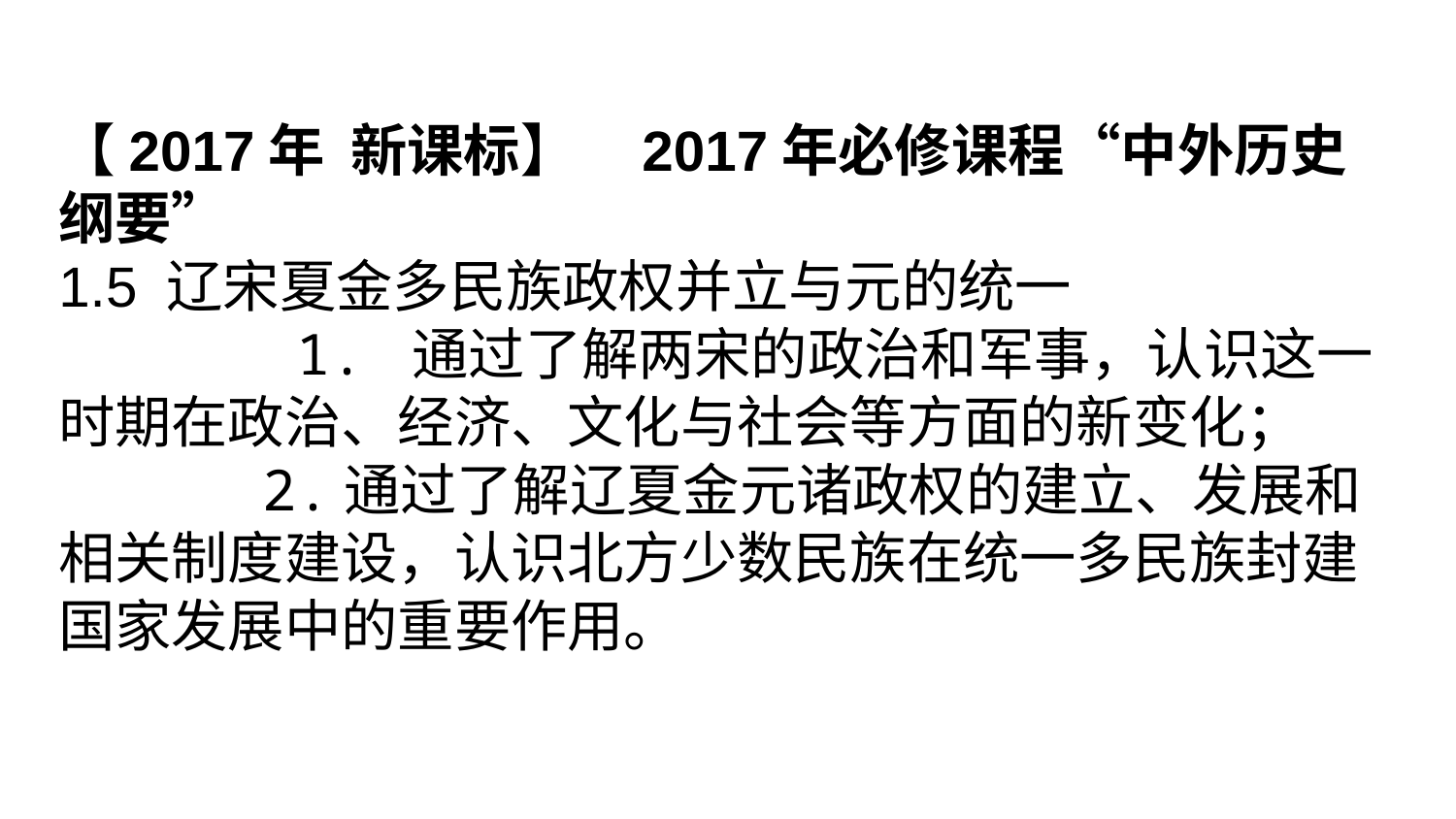

【2017年  新课标】    2017年必修课程“中外历史纲要”
1.5 辽宋夏金多民族政权并立与元的统一
       1. 通过了解两宋的政治和军事，认识这一时期在政治、经济、文化与社会等方面的新变化；
      2.通过了解辽夏金元诸政权的建立、发展和相关制度建设，认识北方少数民族在统一多民族封建国家发展中的重要作用。